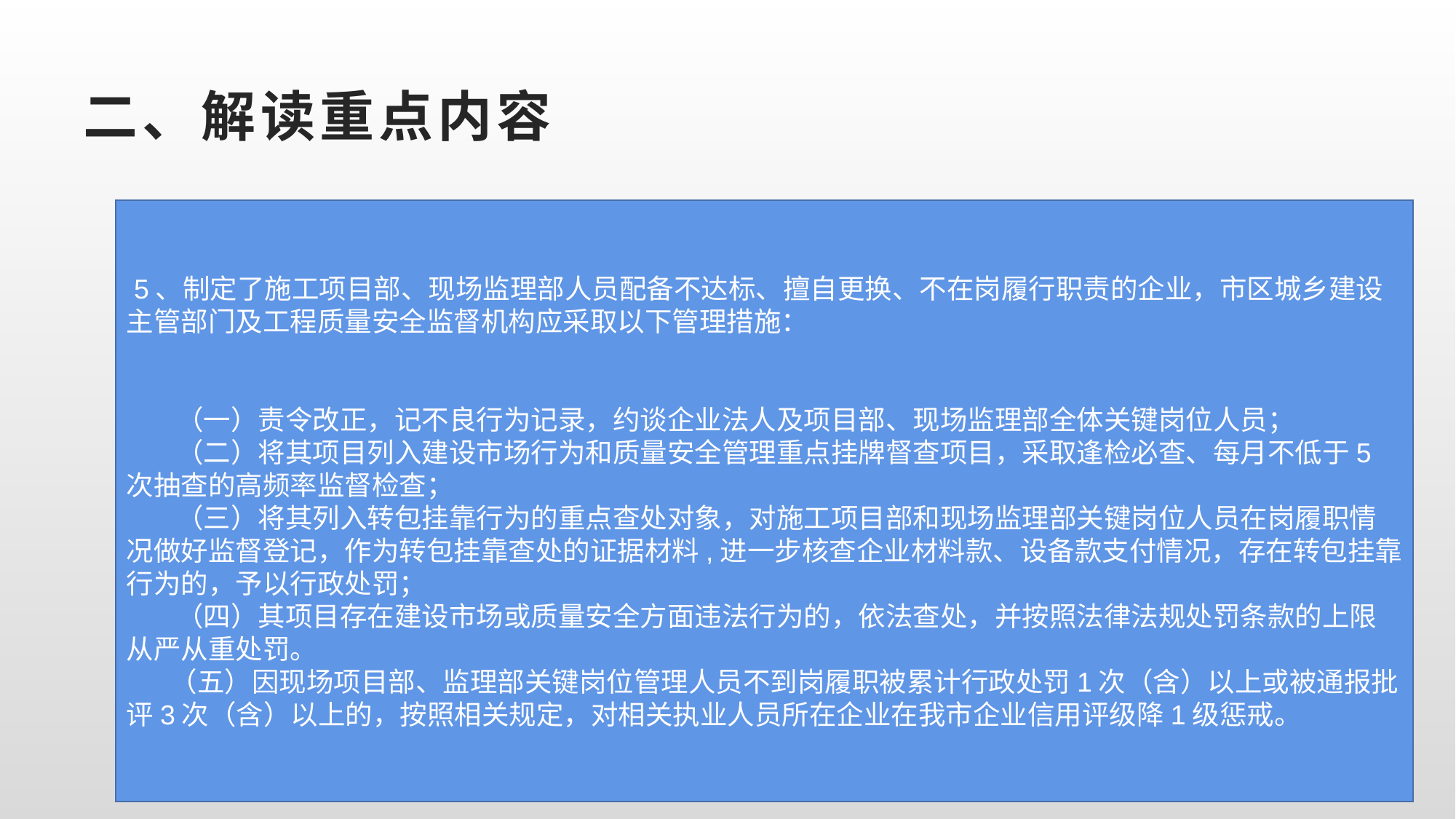

# 二、解读重点内容
 5、制定了施工项目部、现场监理部人员配备不达标、擅自更换、不在岗履行职责的企业，市区城乡建设主管部门及工程质量安全监督机构应采取以下管理措施：

       （一）责令改正，记不良行为记录，约谈企业法人及项目部、现场监理部全体关键岗位人员；
       （二）将其项目列入建设市场行为和质量安全管理重点挂牌督查项目，采取逢检必查、每月不低于5次抽查的高频率监督检查；
       （三）将其列入转包挂靠行为的重点查处对象，对施工项目部和现场监理部关键岗位人员在岗履职情况做好监督登记，作为转包挂靠查处的证据材料,进一步核查企业材料款、设备款支付情况，存在转包挂靠行为的，予以行政处罚；
       （四）其项目存在建设市场或质量安全方面违法行为的，依法查处，并按照法律法规处罚条款的上限从严从重处罚。
      （五）因现场项目部、监理部关键岗位管理人员不到岗履职被累计行政处罚1次（含）以上或被通报批评3次（含）以上的，按照相关规定，对相关执业人员所在企业在我市企业信用评级降1级惩戒。